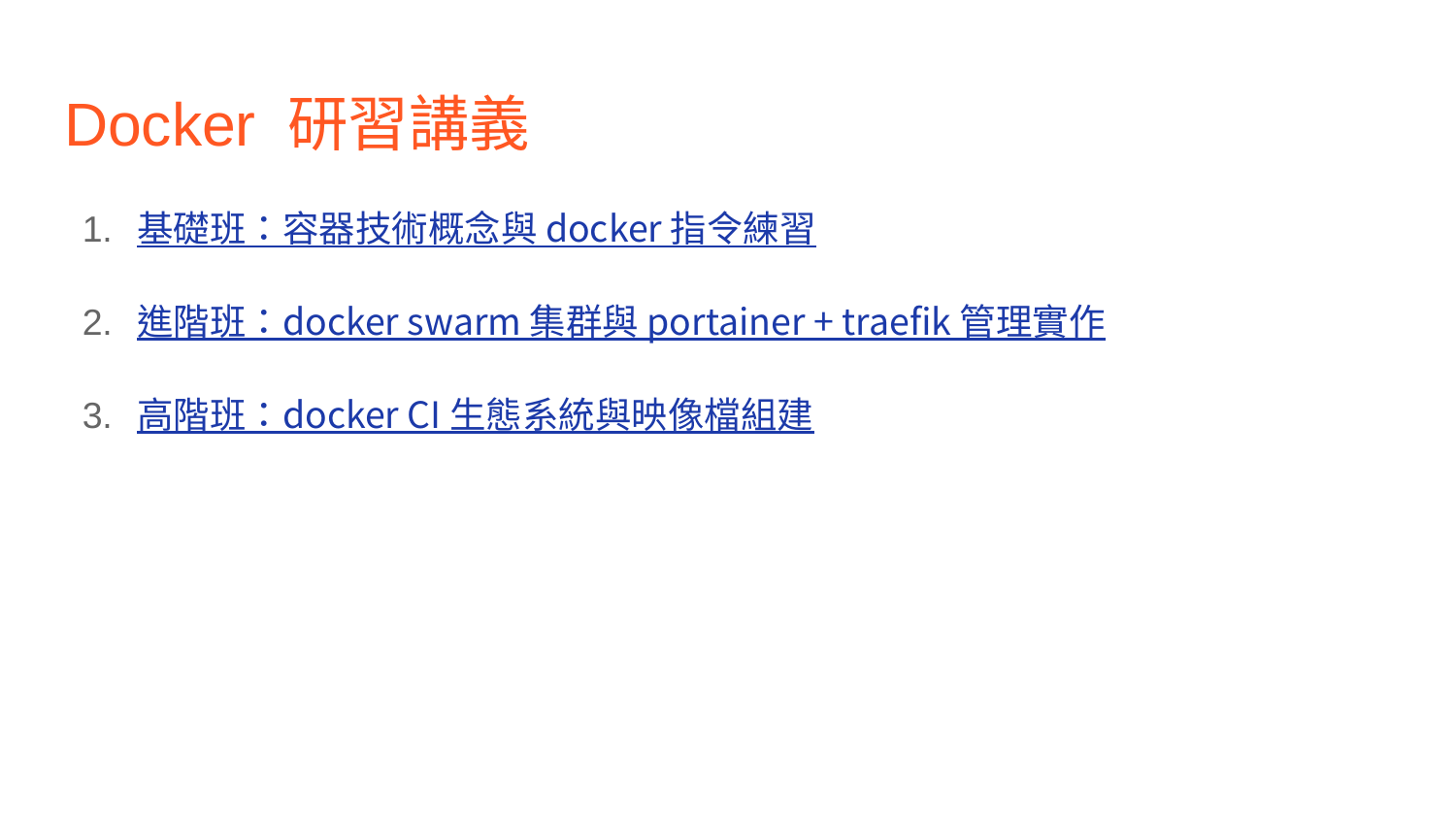

# Docker 研習講義
基礎班：容器技術概念與 docker 指令練習
進階班：docker swarm 集群與 portainer + traefik 管理實作
高階班：docker CI 生態系統與映像檔組建